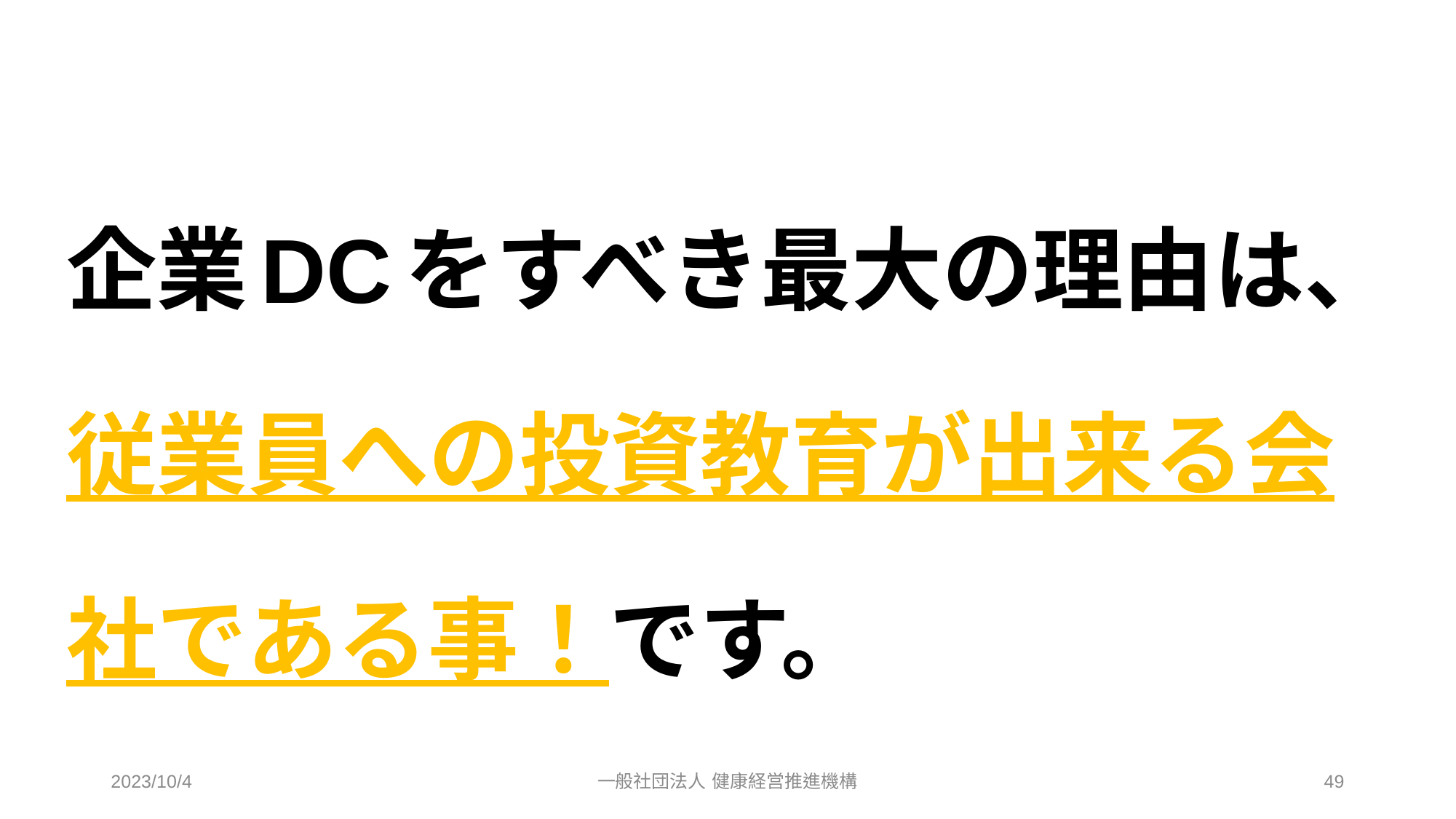

#
企業DCをすべき最大の理由は、従業員への投資教育が出来る会社である事！です。
2023/10/4
一般社団法人 健康経営推進機構
49